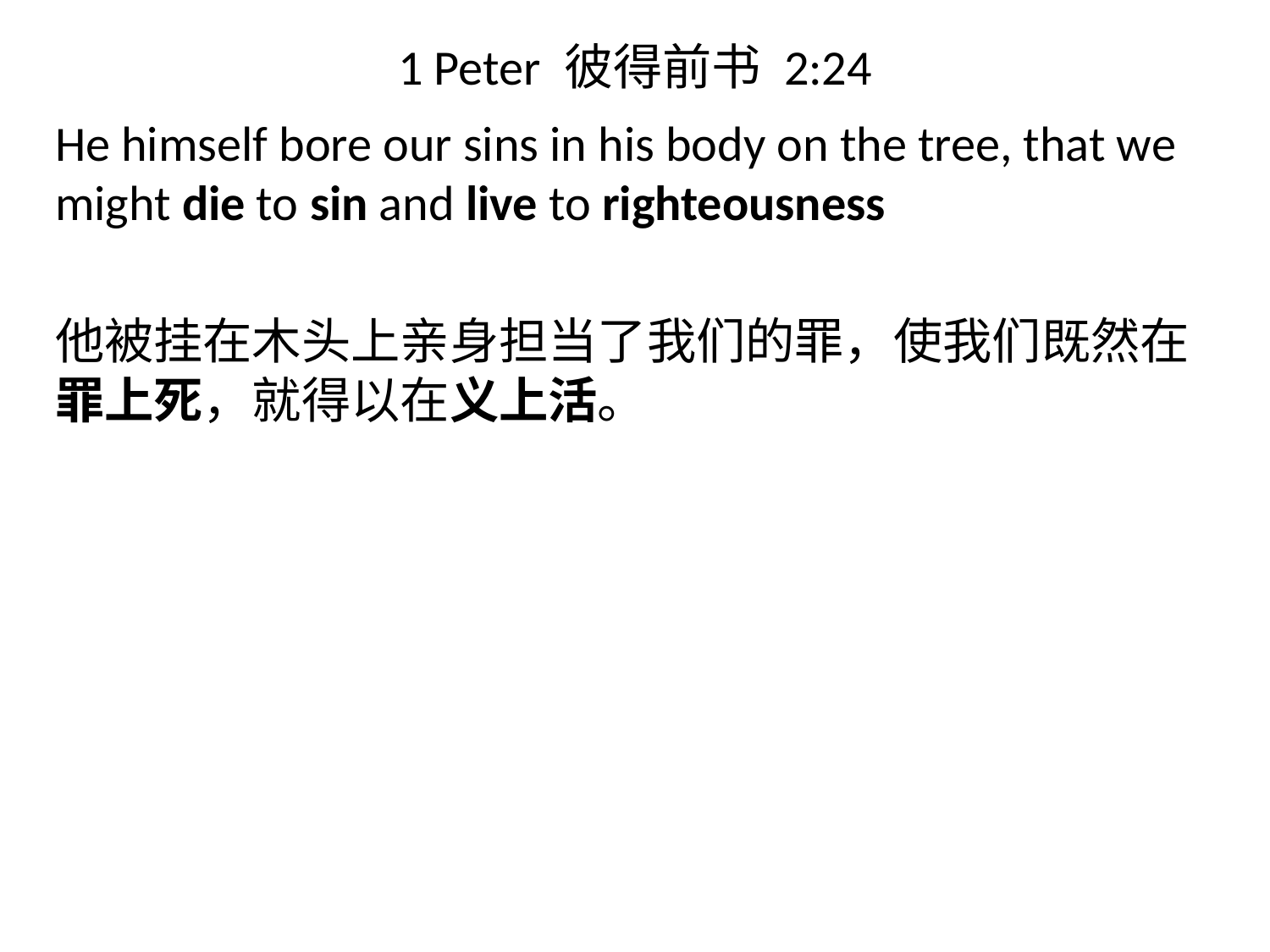

# 1 Peter 彼得前书 2:24
He himself bore our sins in his body on the tree, that we might die to sin and live to righteousness

他被挂在木头上亲身担当了我们的罪，使我们既然在罪上死，就得以在义上活。